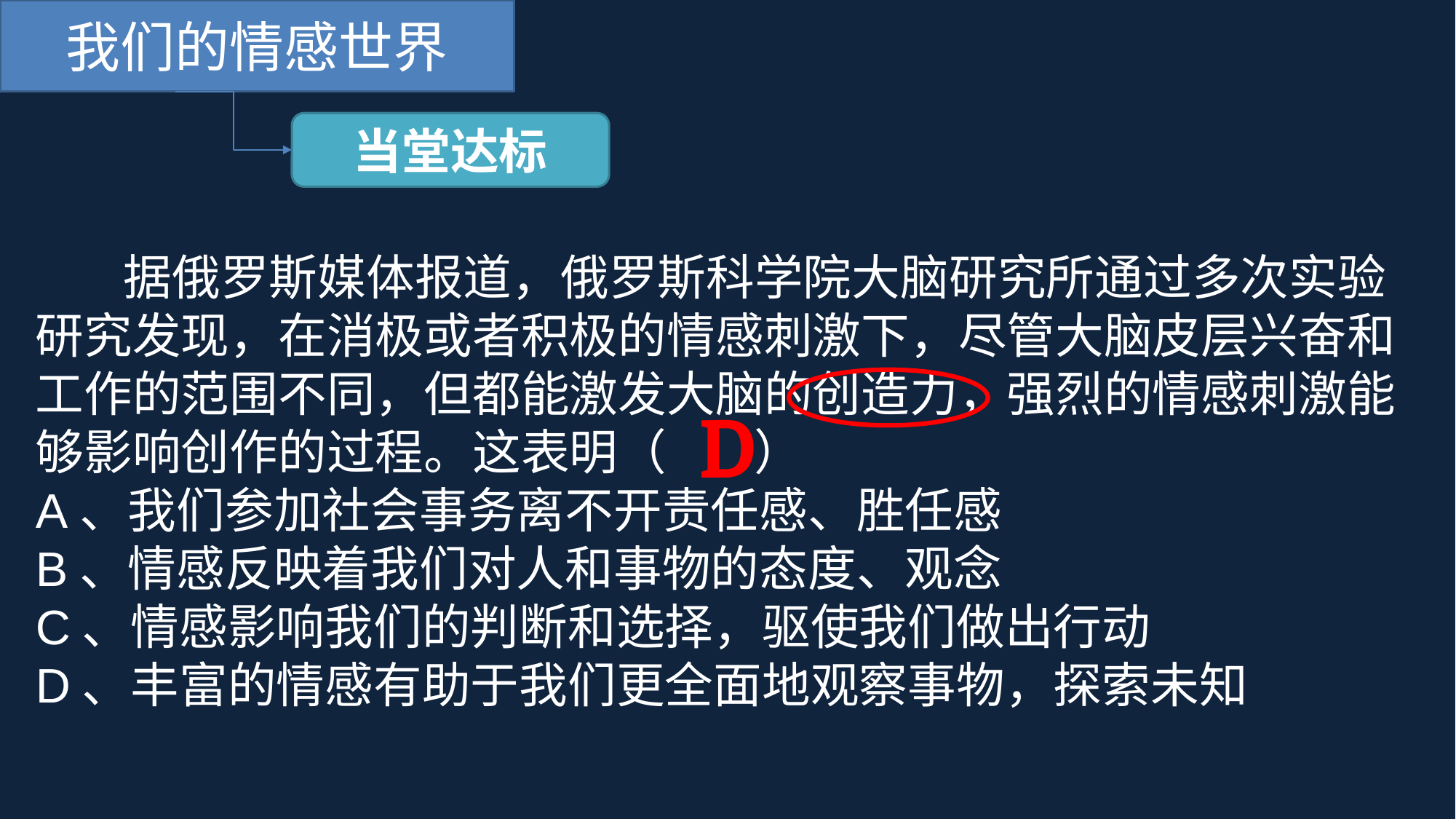

我们的情感世界
当堂达标
       据俄罗斯媒体报道，俄罗斯科学院大脑研究所通过多次实验研究发现，在消极或者积极的情感刺激下，尽管大脑皮层兴奋和工作的范围不同，但都能激发大脑的创造力，强烈的情感刺激能够影响创作的过程。这表明（        ）
A、我们参加社会事务离不开责任感、胜任感
B、情感反映着我们对人和事物的态度、观念
C、情感影响我们的判断和选择，驱使我们做出行动
D、丰富的情感有助于我们更全面地观察事物，探索未知

D